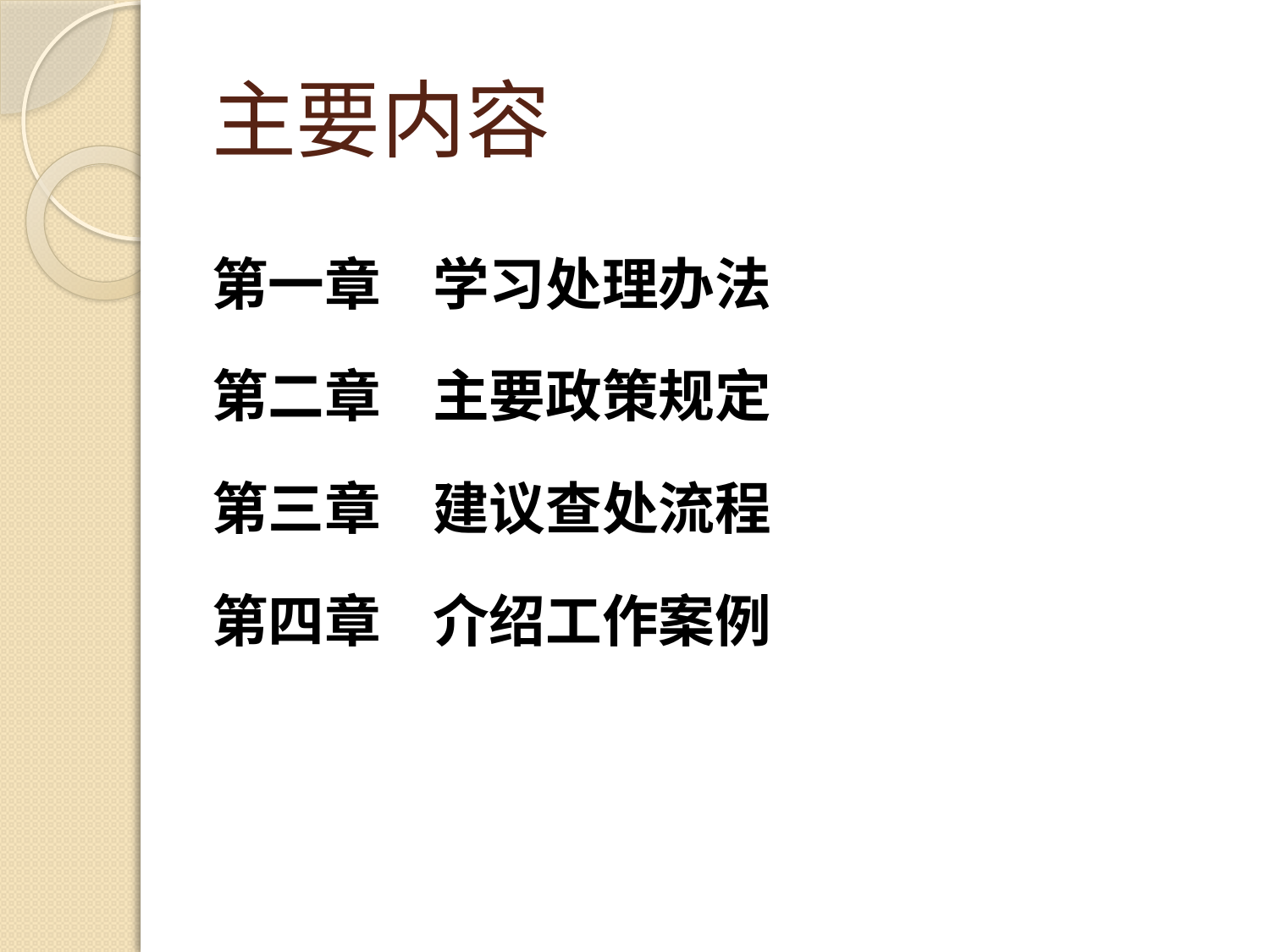

# 主要内容
第一章    学习处理办法
第二章    主要政策规定
第三章    建议查处流程
第四章    介绍工作案例